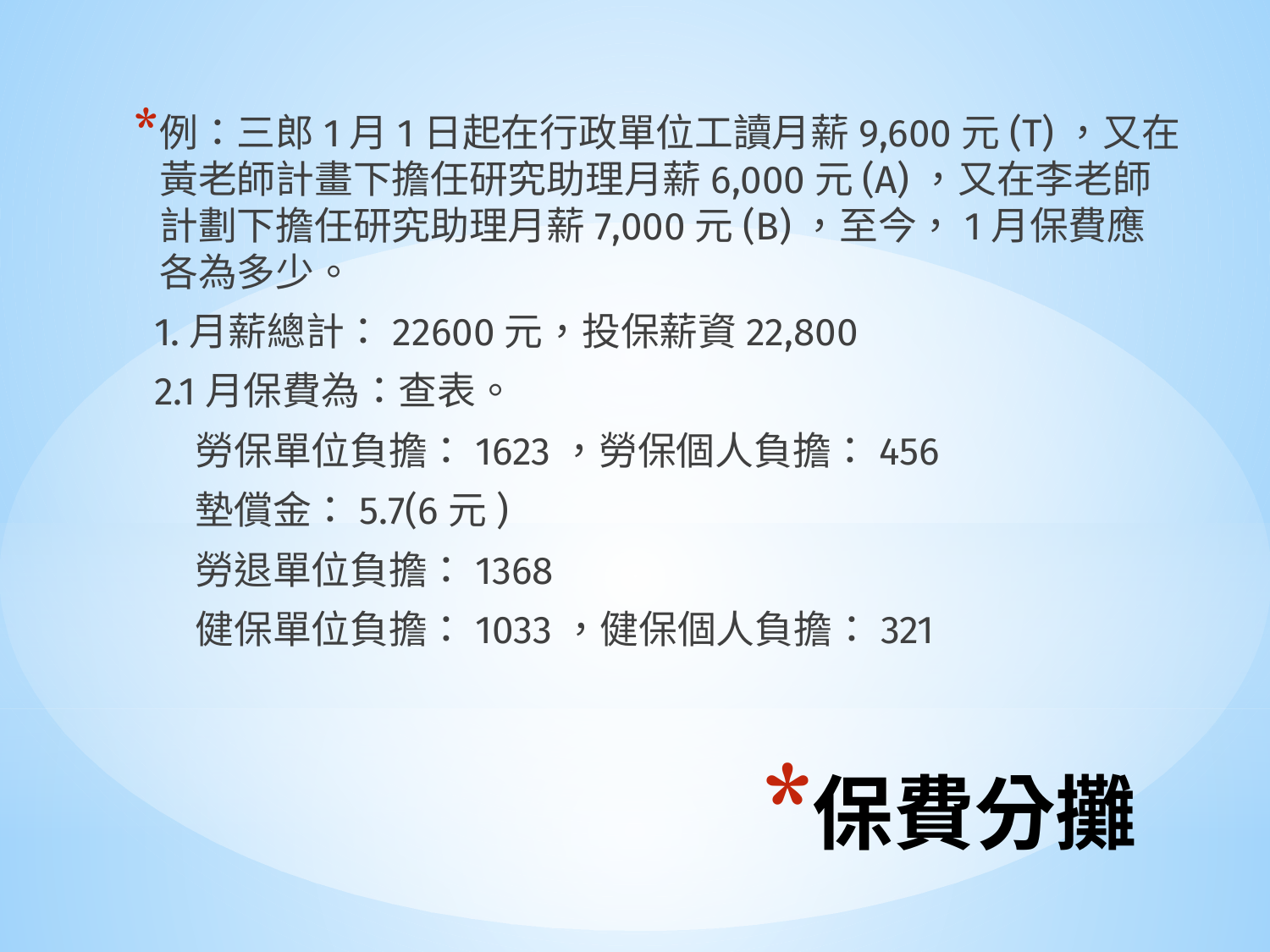

例：三郎1月1日起在行政單位工讀月薪9,600元(T)，又在黃老師計畫下擔任研究助理月薪6,000元(A)，又在李老師計劃下擔任研究助理月薪7,000元(B)，至今，1月保費應各為多少。
  1.月薪總計：22600元，投保薪資22,800
  2.1月保費為：查表。
      勞保單位負擔：1623，勞保個人負擔：456
      墊償金：5.7(6元)
      勞退單位負擔：1368
      健保單位負擔：1033，健保個人負擔：321

# 保費分攤